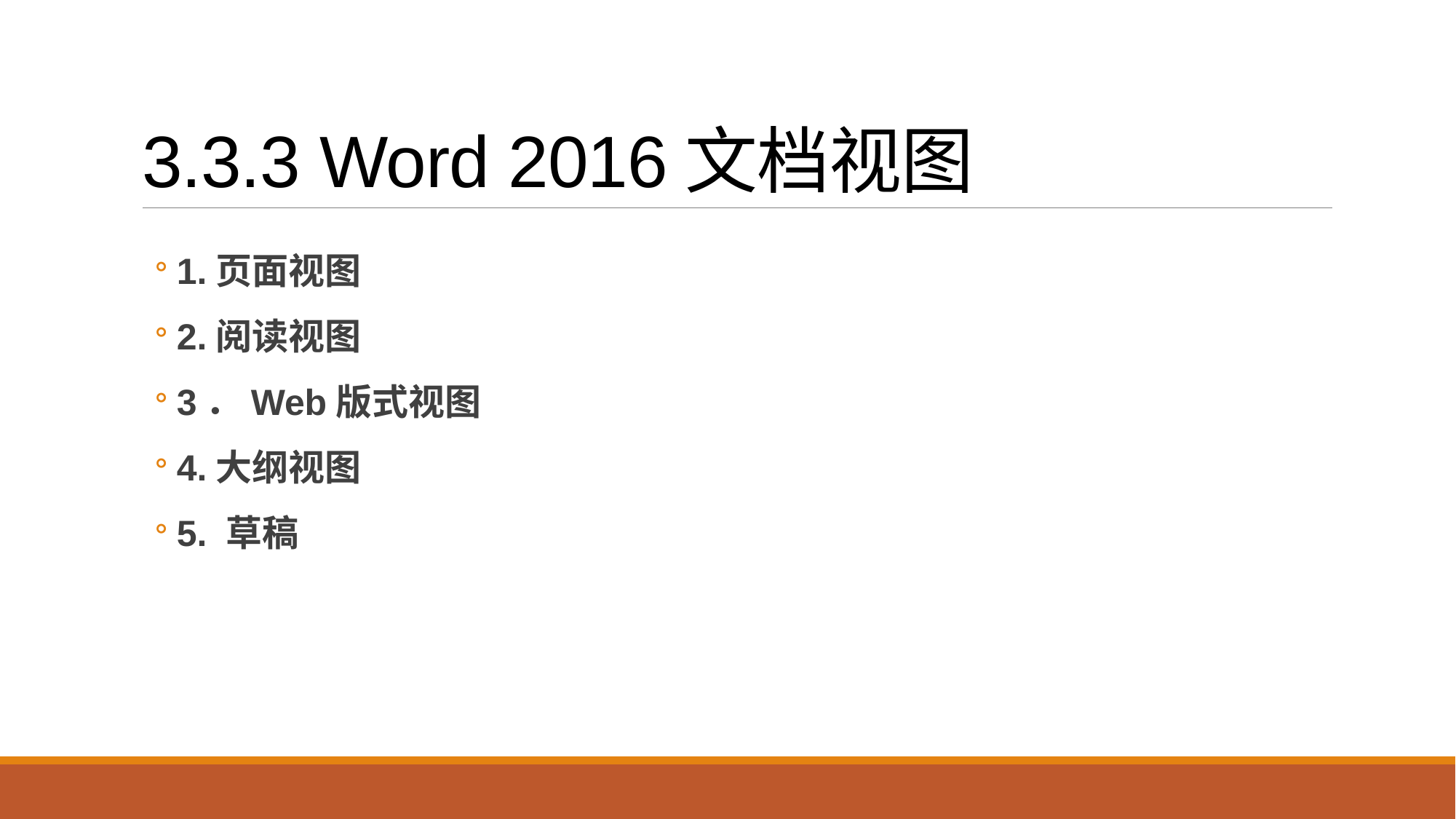

# 3.3.3 Word 2016文档视图
1.页面视图
2.阅读视图
3．Web版式视图
4.大纲视图
5. 草稿